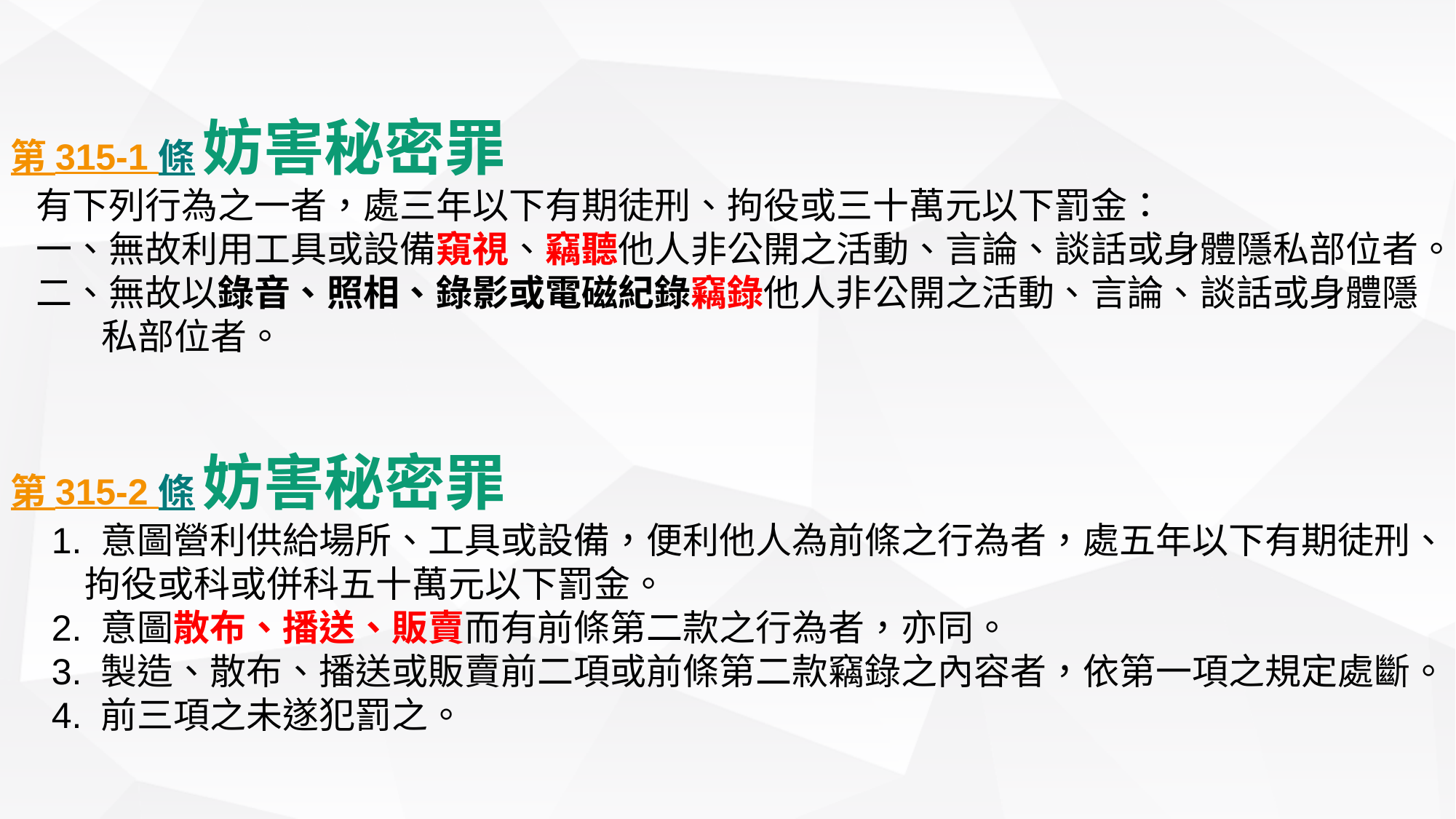

第 315-1 條 妨害秘密罪
  有下列行為之一者，處三年以下有期徒刑、拘役或三十萬元以下罰金：
  一、無故利用工具或設備窺視、竊聽他人非公開之活動、言論、談話或身體隱私部位者。
  二、無故以錄音、照相、錄影或電磁紀錄竊錄他人非公開之活動、言論、談話或身體隱
          私部位者。

第 315-2 條 妨害秘密罪
    1. 意圖營利供給場所、工具或設備，便利他人為前條之行為者，處五年以下有期徒刑、
        拘役或科或併科五十萬元以下罰金。
    2. 意圖散布、播送、販賣而有前條第二款之行為者，亦同。
    3. 製造、散布、播送或販賣前二項或前條第二款竊錄之內容者，依第一項之規定處斷。
    4. 前三項之未遂犯罰之。